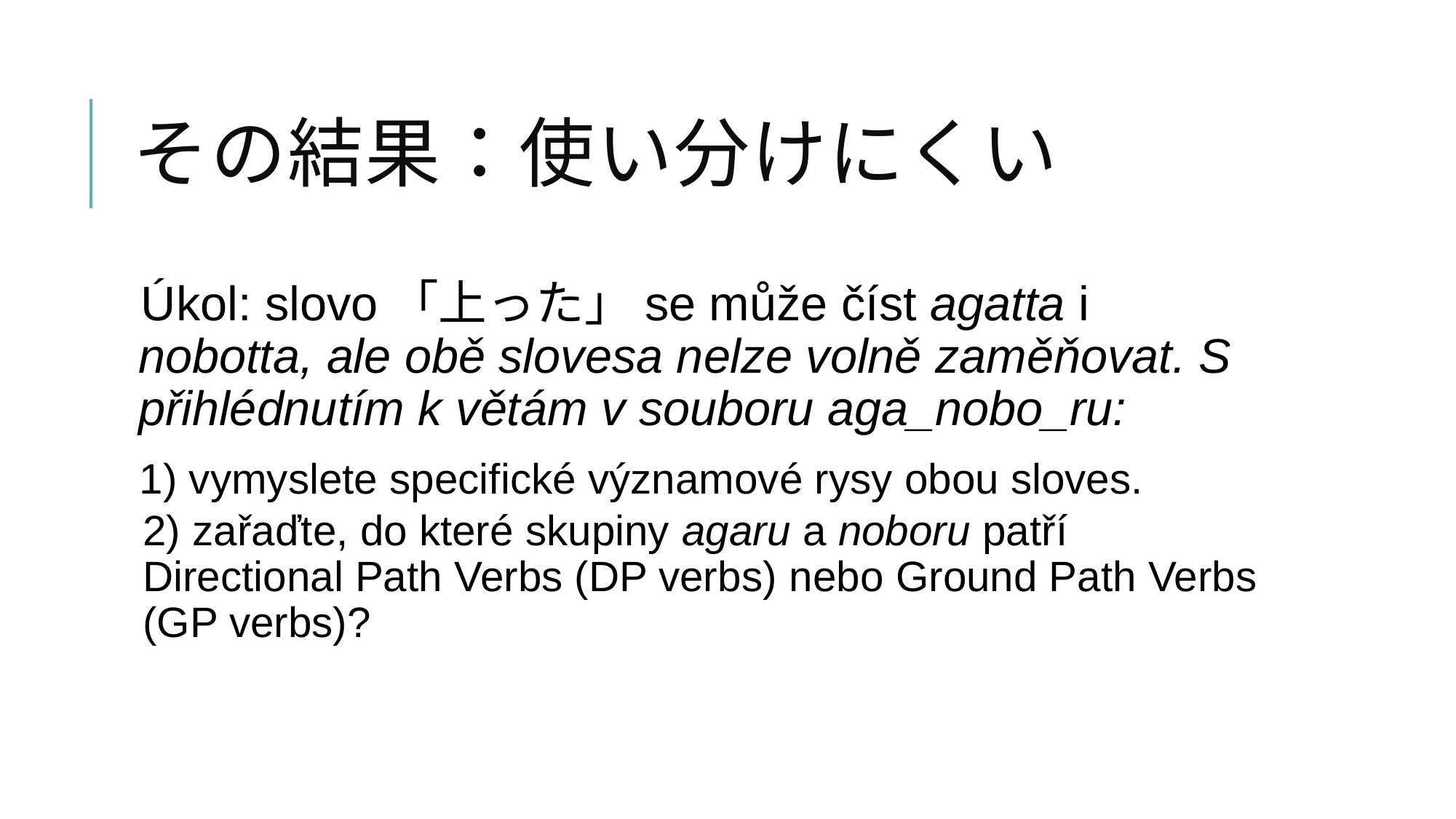

# その結果：使い分けにくい
Úkol: slovo「上った」se může číst agatta i nobotta, ale obě slovesa nelze volně zaměňovat. S přihlédnutím k větám v souboru aga_nobo_ru:
1) vymyslete specifické významové rysy obou sloves.
2) zařaďte, do které skupiny agaru a noboru patří Directional Path Verbs (DP verbs) nebo Ground Path Verbs (GP verbs)?